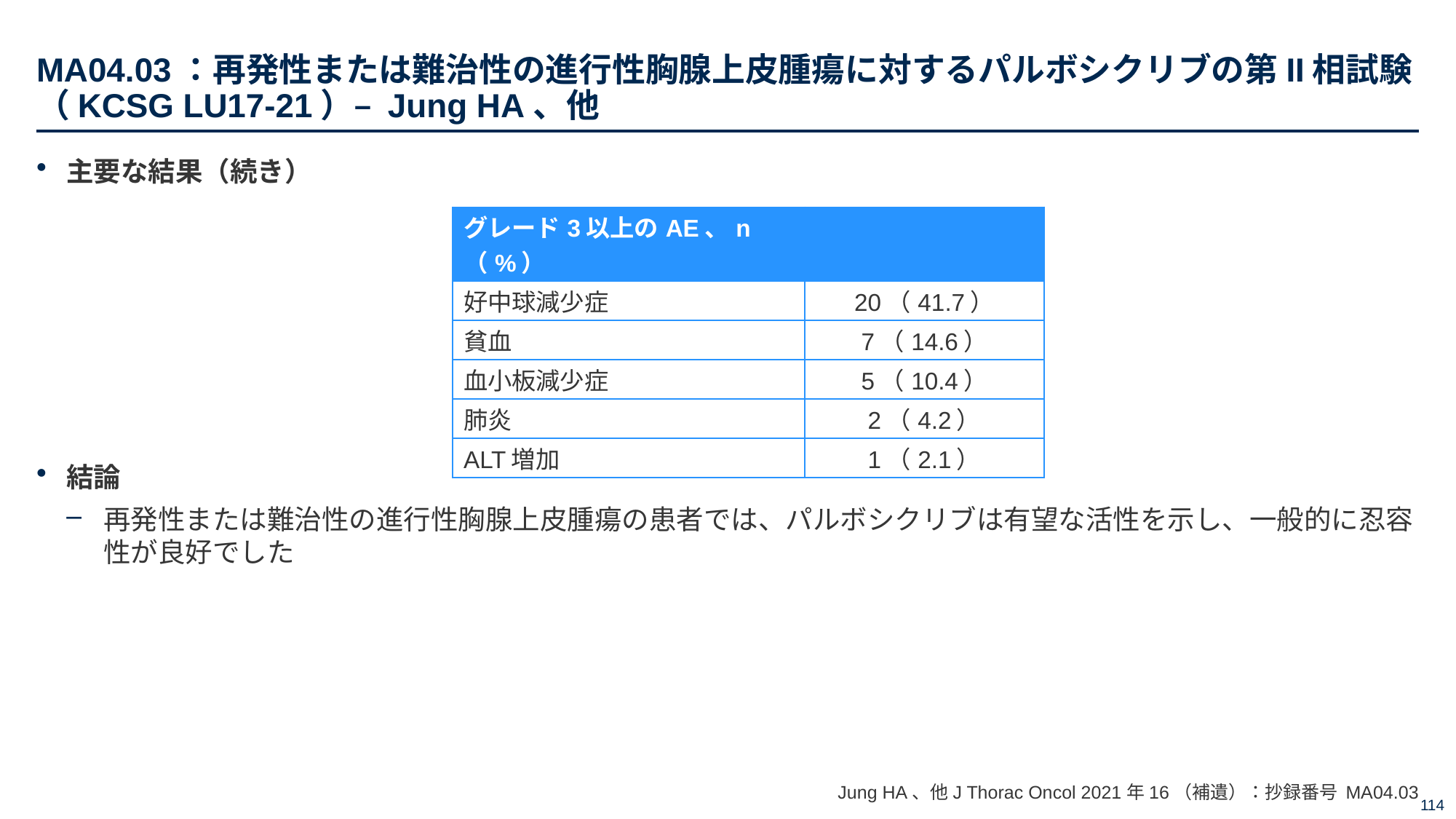

# MA04.03：再発性または難治性の進行性胸腺上皮腫瘍に対するパルボシクリブの第II相試験（KCSG LU17-21）– Jung HA、他
主要な結果（続き）
結論
再発性または難治性の進行性胸腺上皮腫瘍の患者では、パルボシクリブは有望な活性を示し、一般的に忍容性が良好でした
| グレード3以上のAE、n（%） |  |
| --- | --- |
| 好中球減少症 | 20（41.7） |
| 貧血 | 7（14.6） |
| 血小板減少症 | 5（10.4） |
| 肺炎 | 2（4.2） |
| ALT増加 | 1（2.1） |
Jung HA、他J Thorac Oncol 2021年16（補遺）：抄録番号 MA04.03